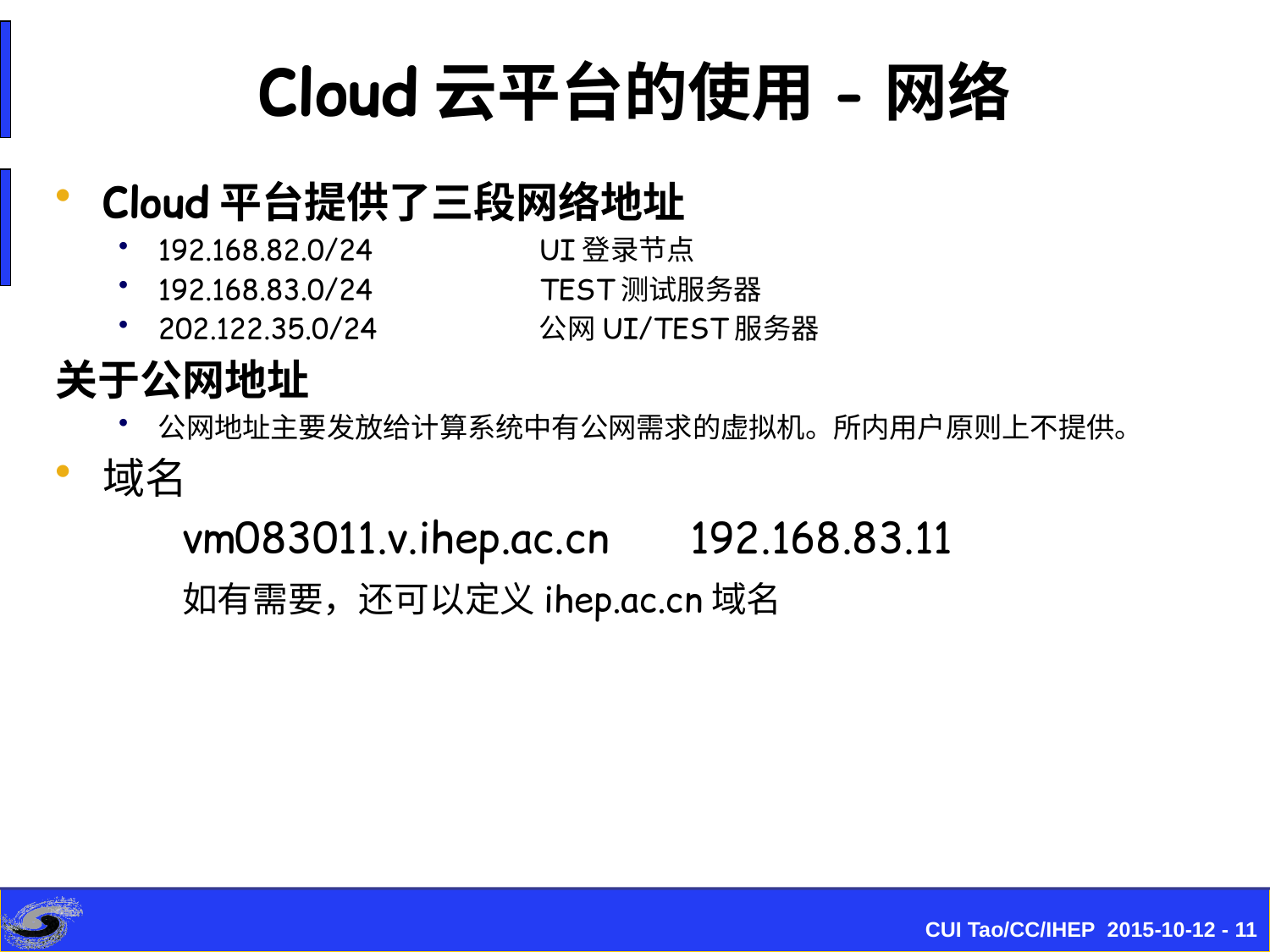

# Cloud云平台的使用-网络
Cloud平台提供了三段网络地址
192.168.82.0/24		UI登录节点
192.168.83.0/24		TEST测试服务器
202.122.35.0/24		公网UI/TEST服务器
关于公网地址
公网地址主要发放给计算系统中有公网需求的虚拟机。所内用户原则上不提供。
域名
	vm083011.v.ihep.ac.cn	192.168.83.11
	如有需要，还可以定义ihep.ac.cn域名

CUI Tao/CC/IHEP  2015-10-12 - 11